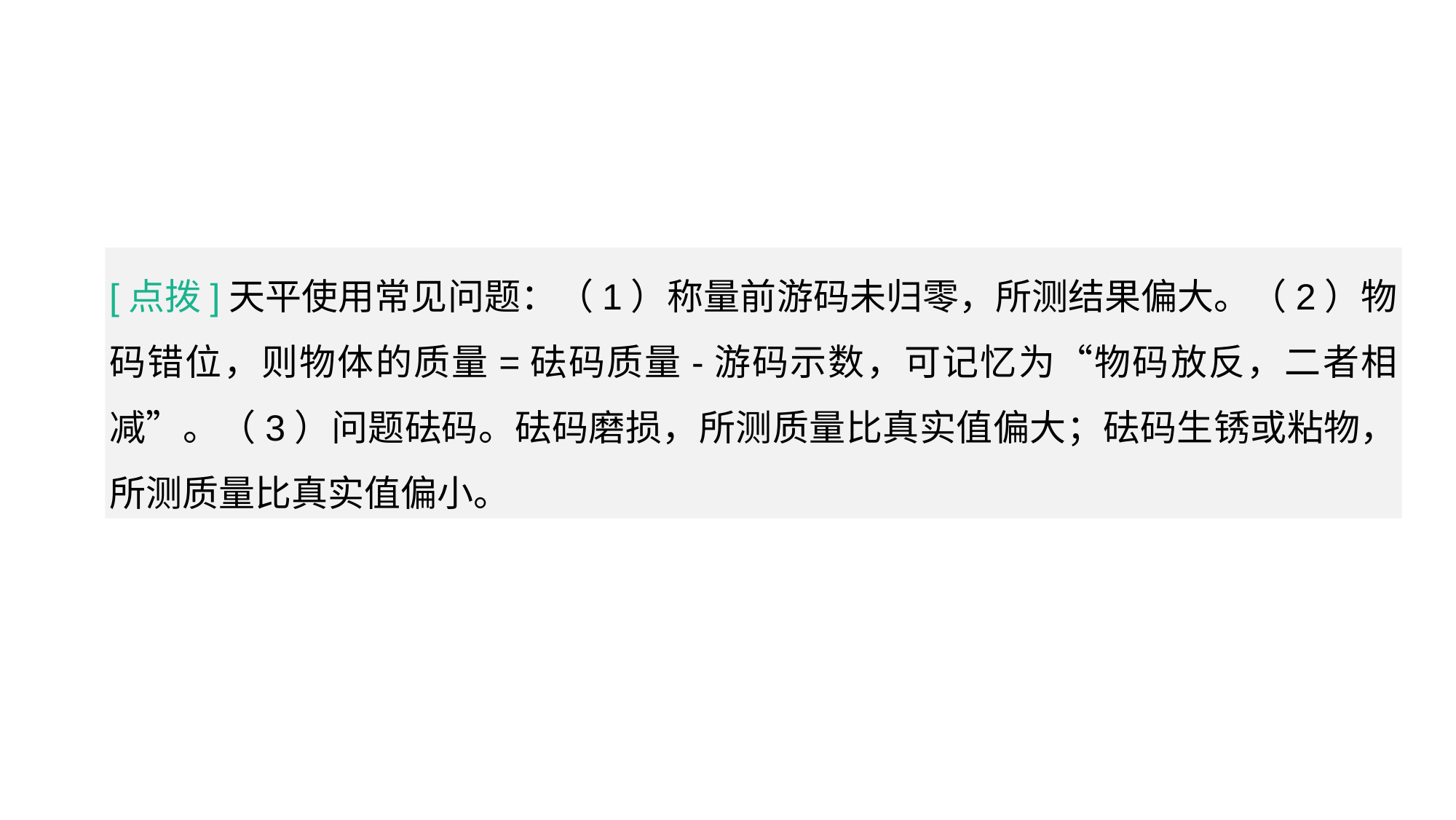

教材梳理 夯实基础
[点拨]天平使用常见问题：（1）称量前游码未归零，所测结果偏大。（2）物码错位，则物体的质量=砝码质量-游码示数，可记忆为“物码放反，二者相减”。（3）问题砝码。砝码磨损，所测质量比真实值偏大；砝码生锈或粘物，所测质量比真实值偏小。